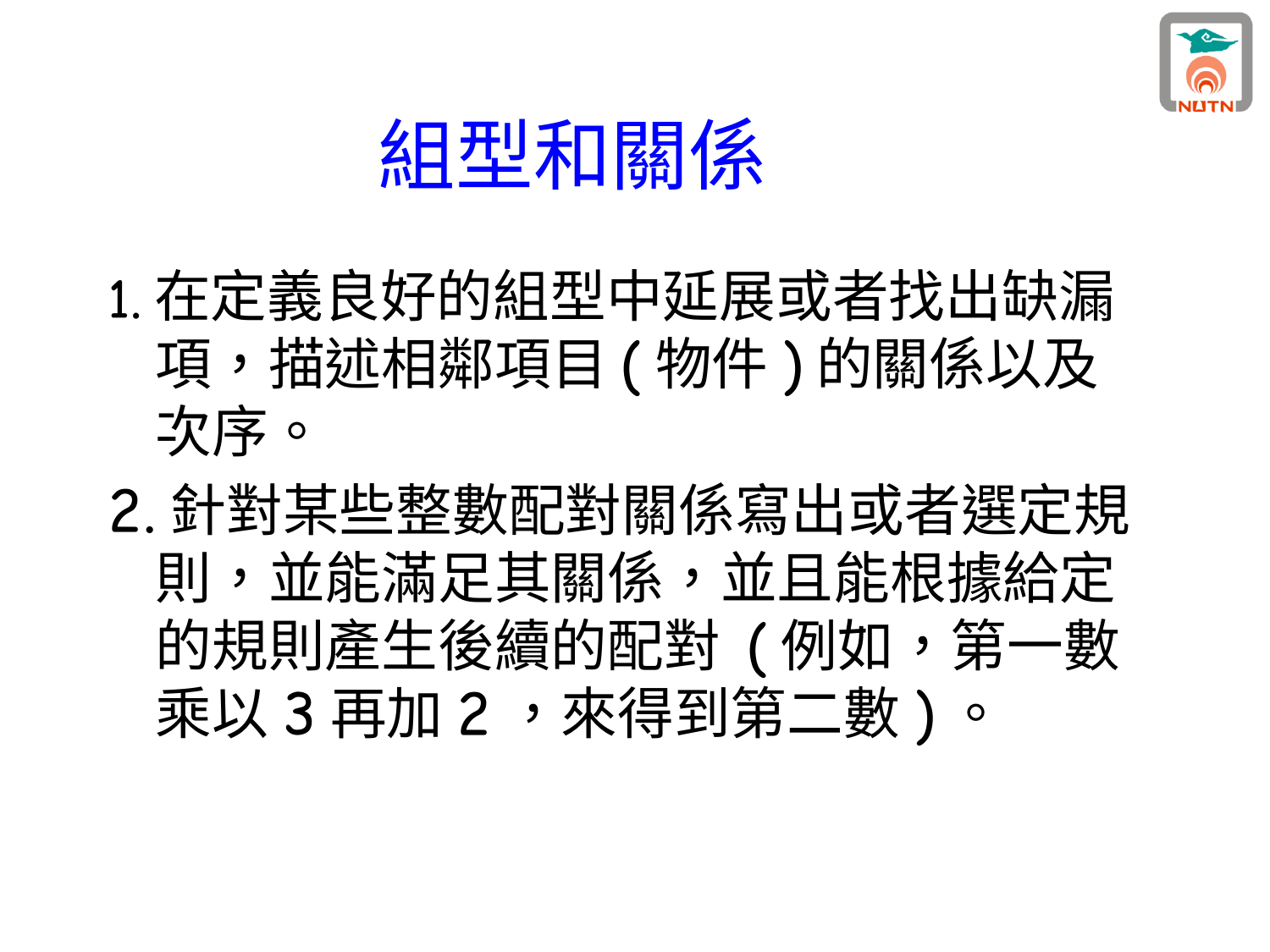

# 組型和關係
1.在定義良好的組型中延展或者找出缺漏項，描述相鄰項目(物件)的關係以及次序。
2.針對某些整數配對關係寫出或者選定規則，並能滿足其關係，並且能根據給定的規則產生後續的配對 (例如，第一數乘以3再加2，來得到第二數)。